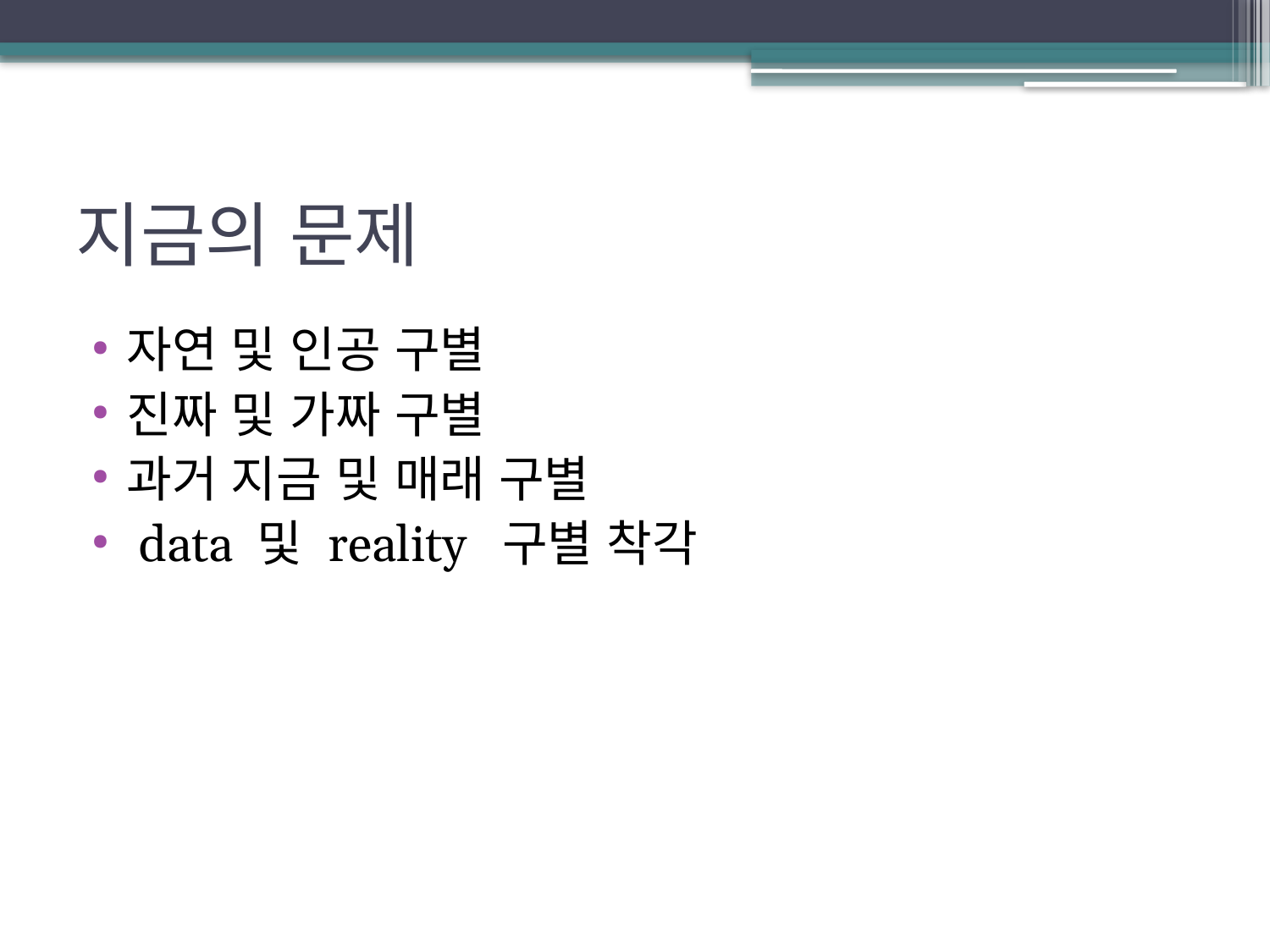

# 지금의 문제
자연 및 인공 구별
진짜 및 가짜 구별
과거 지금 및 매래 구별
 data 및 reality  구별 착각